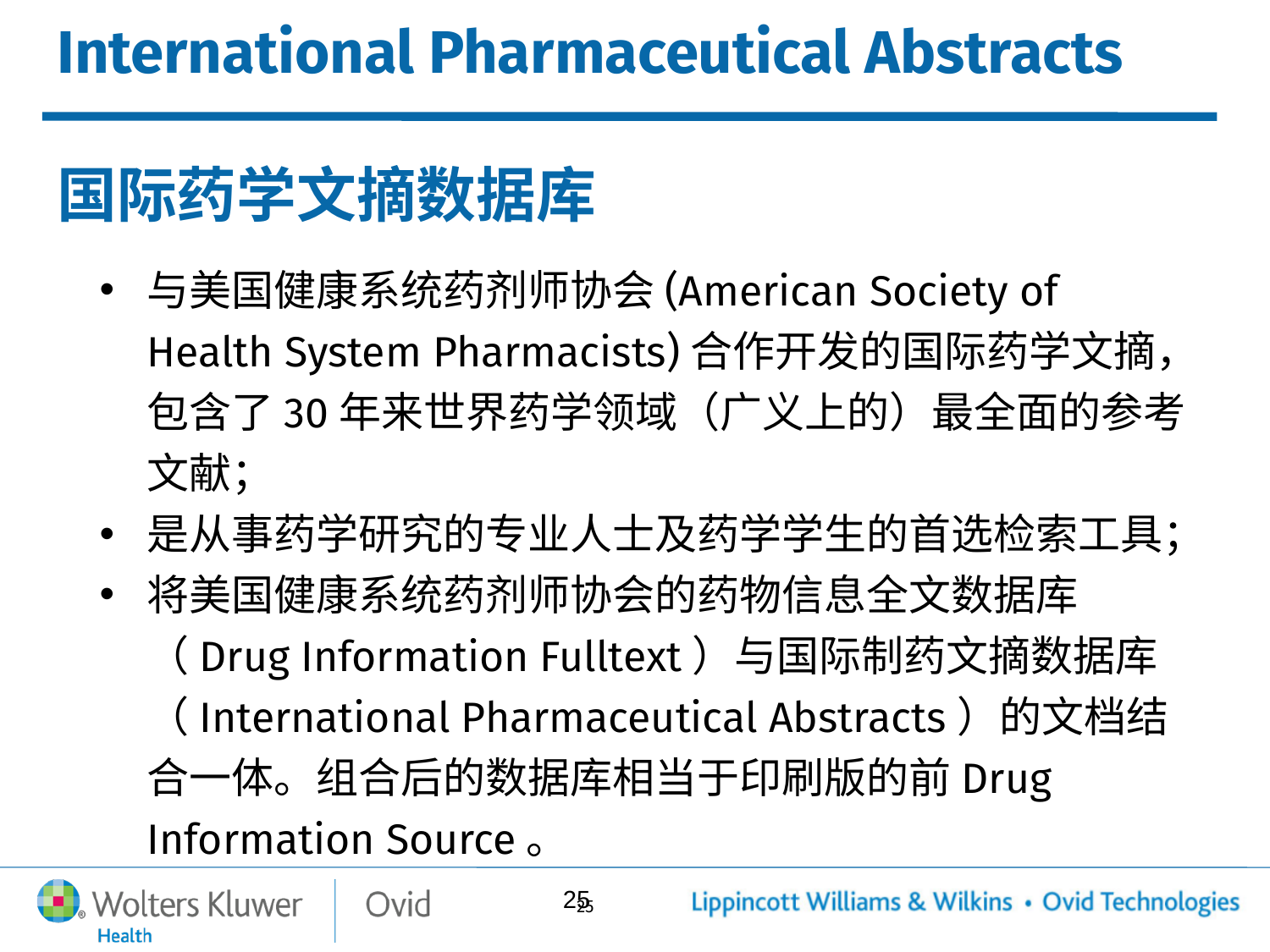

# International Pharmaceutical Abstracts 国际药学文摘数据库
与美国健康系统药剂师协会(American Society of Health System Pharmacists)合作开发的国际药学文摘，包含了30年来世界药学领域（广义上的）最全面的参考文献；
是从事药学研究的专业人士及药学学生的首选检索工具；
将美国健康系统药剂师协会的药物信息全文数据库（Drug Information Fulltext）与国际制药文摘数据库（International Pharmaceutical Abstracts）的文档结合一体。组合后的数据库相当于印刷版的前Drug Information Source。

25